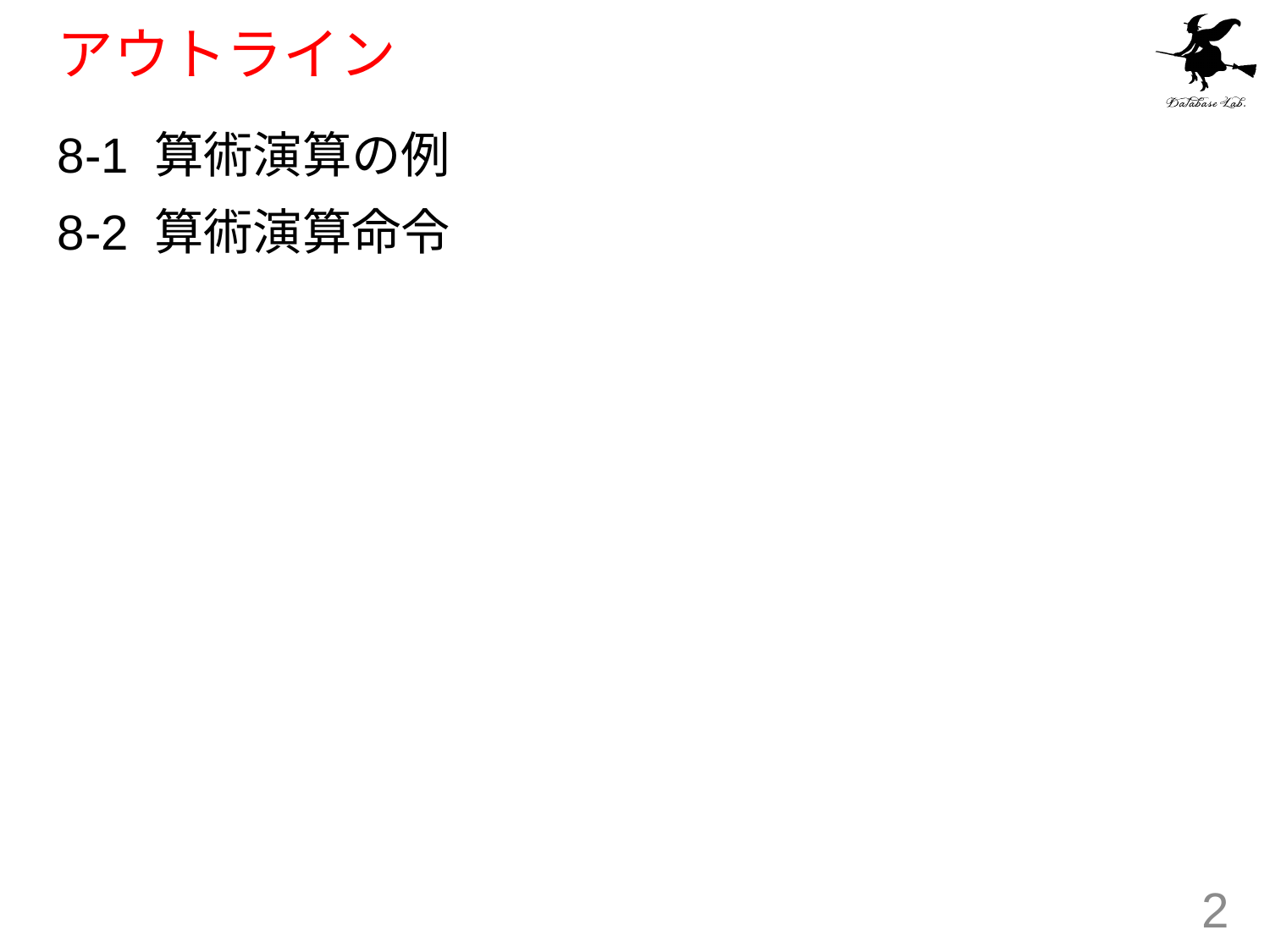

# アウトライン
8-1 算術演算の例
8-2 算術演算命令
2